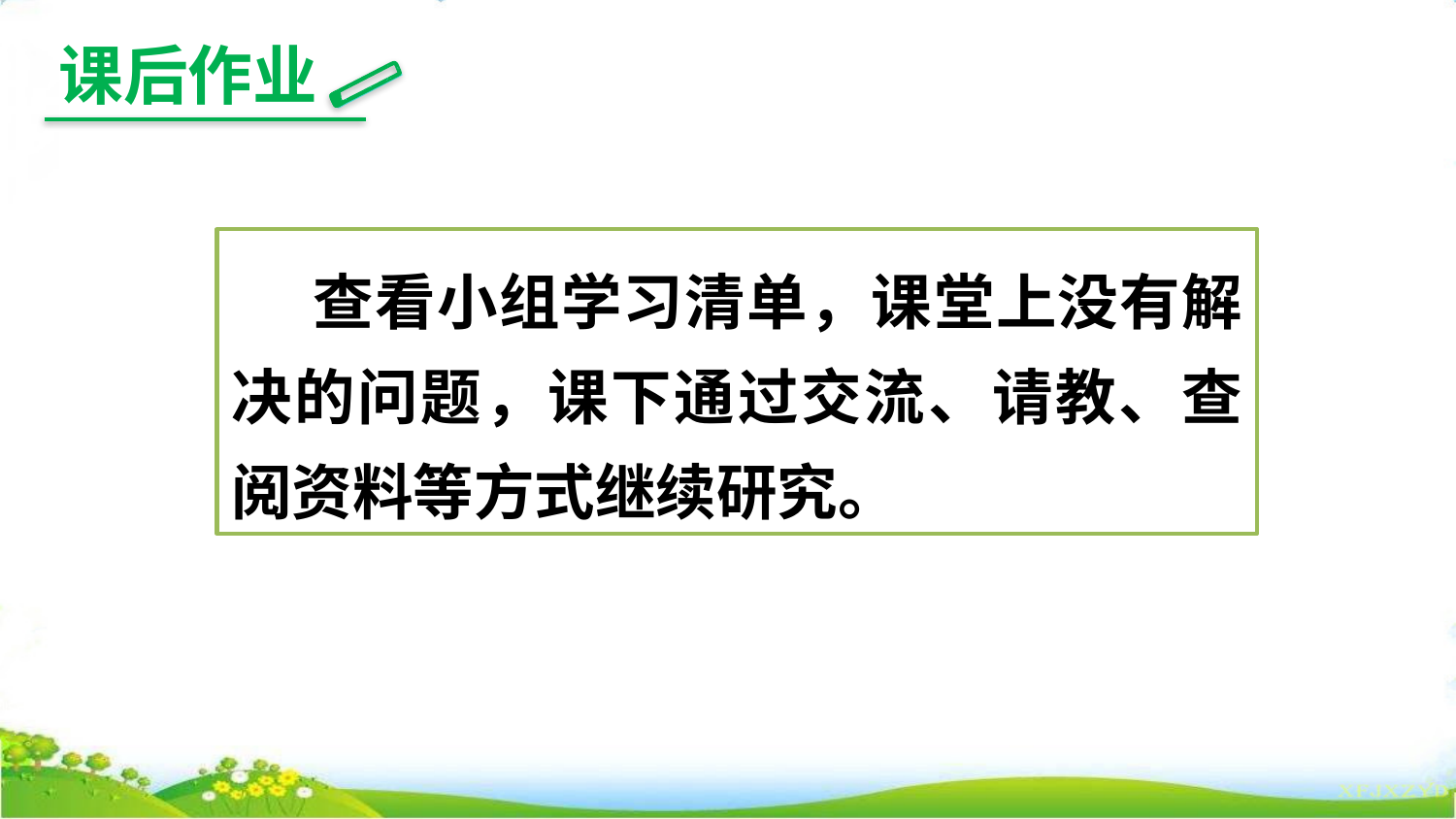

课后作业

    查看小组学习清单，课堂上没有解决的问题，课下通过交流、请教、查阅资料等方式继续研究。